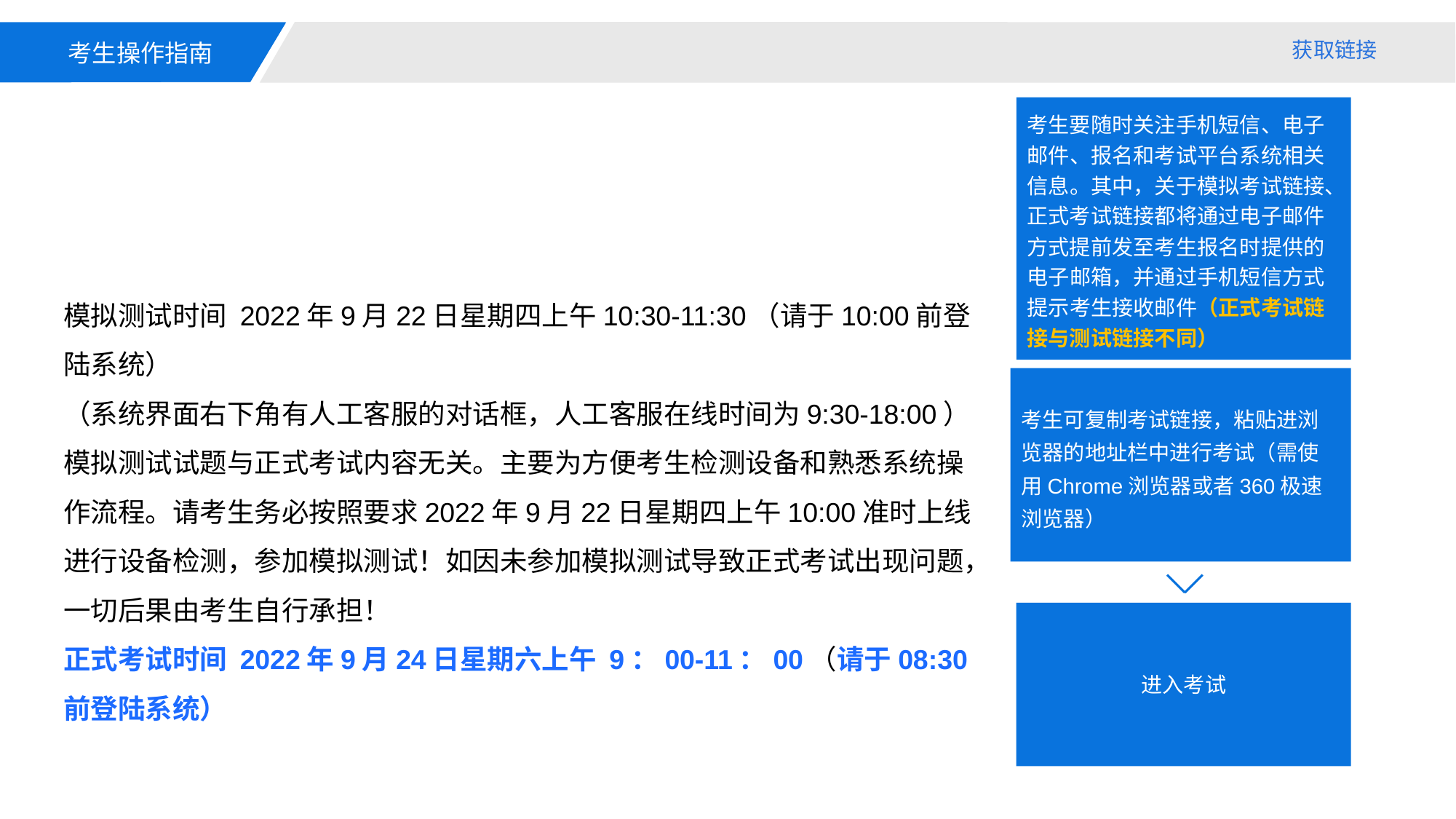

考生操作指南

获取链接

考生要随时关注手机短信、电子邮件、报名和考试平台系统相关信息。其中，关于模拟考试链接、正式考试链接都将通过电子邮件方式提前发至考生报名时提供的电子邮箱，并通过手机短信方式提示考生接收邮件（正式考试链接与测试链接不同）
模拟测试时间 2022年9月22日星期四上午10:30-11:30（请于10:00前登陆系统）
（系统界面右下角有人工客服的对话框，人工客服在线时间为9:30-18:00）
模拟测试试题与正式考试内容无关。主要为方便考生检测设备和熟悉系统操作流程。请考生务必按照要求2022年9月22日星期四上午10:00准时上线进行设备检测，参加模拟测试！如因未参加模拟测试导致正式考试出现问题，一切后果由考生自行承担！
正式考试时间 2022年9月24日星期六上午 9：00-11：00（请于08:30前登陆系统）
考生可复制考试链接，粘贴进浏览器的地址栏中进行考试（需使用Chrome浏览器或者360极速浏览器）
进入考试